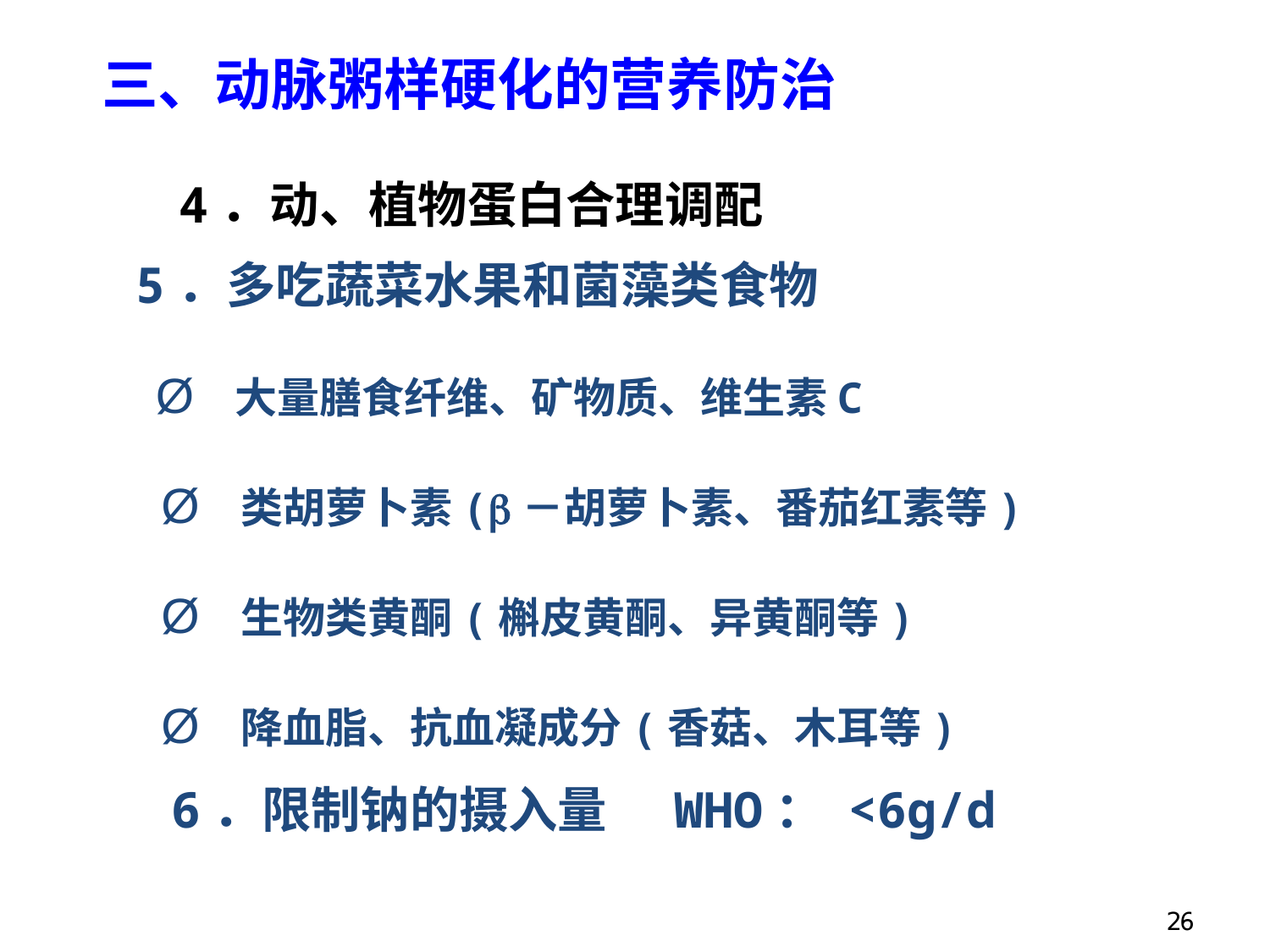

三、动脉粥样硬化的营养防治
    4．动、植物蛋白合理调配
5．多吃蔬菜水果和菌藻类食物
 Ø 大量膳食纤维、矿物质、维生素C
 Ø 类胡萝卜素(β－胡萝卜素、番茄红素等)
 Ø 生物类黄酮(槲皮黄酮、异黄酮等)
 Ø 降血脂、抗血凝成分(香菇、木耳等)
6．限制钠的摄入量      WHO： <6g/d
26